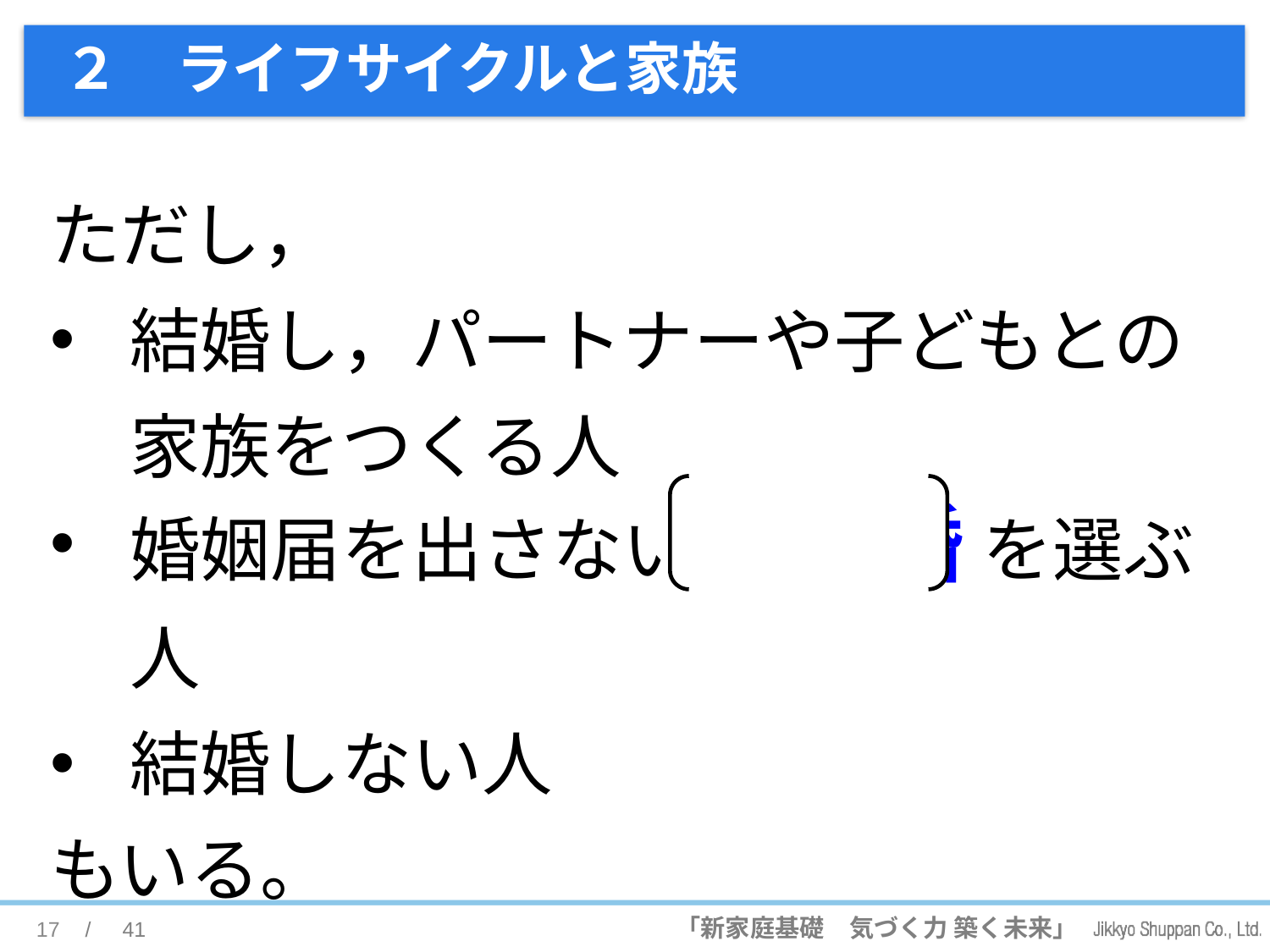

# ２　ライフサイクルと家族
ただし，
結婚し，パートナーや子どもとの家族をつくる人
婚姻届を出さない 事実婚 を選ぶ人
結婚しない人
もいる。

17